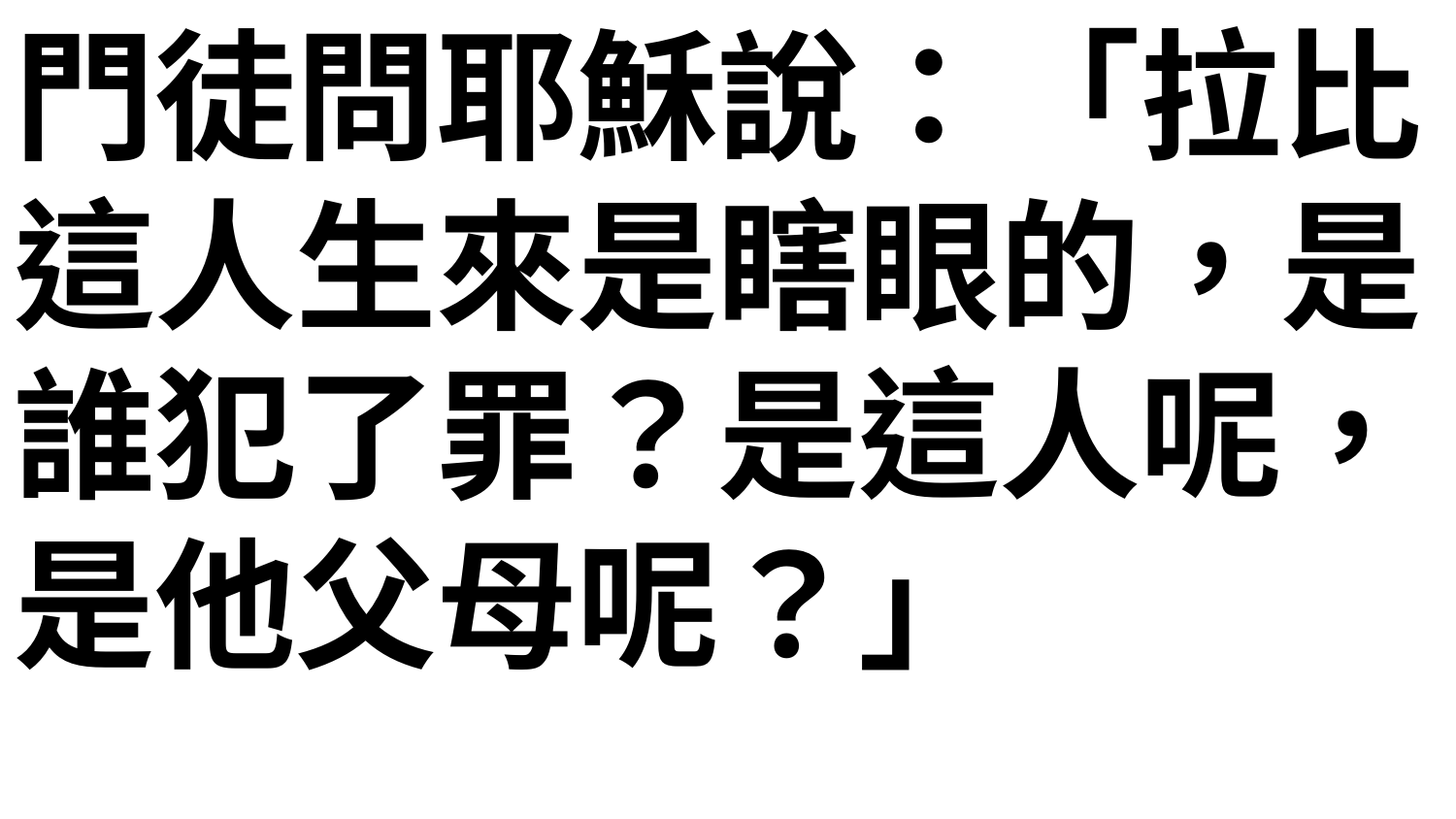

門徒問耶穌說：「拉比，這人生來是瞎眼的，是誰犯了罪？是這人呢，是他父母呢？」

耶穌回答說:「也不是這人犯了罪，也不是他父母犯了罪，是要在他身上顯出神的作為來。